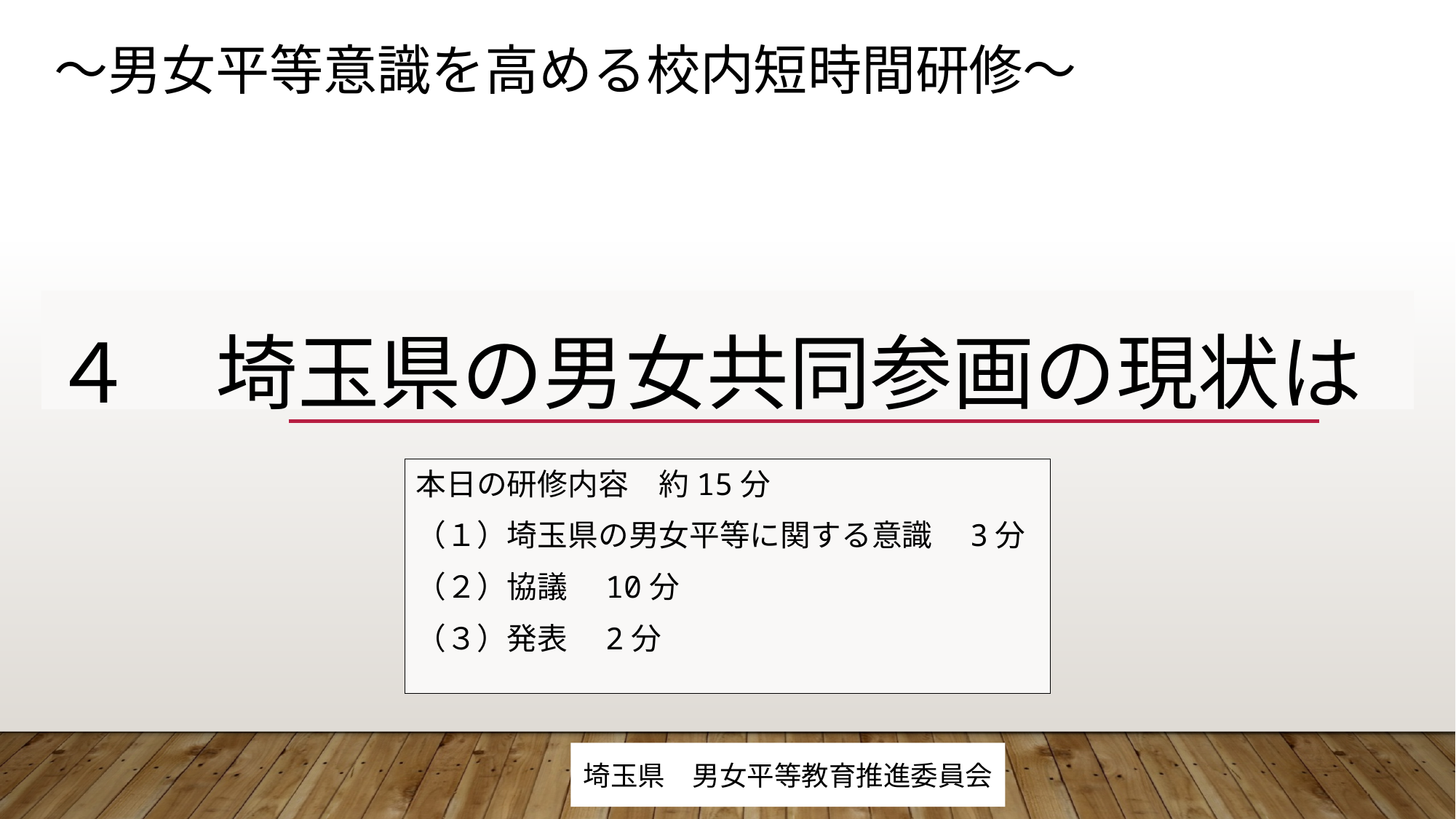

# ～男女平等意識を高める校内短時間研修～
４　埼玉県の男女共同参画の現状は
本日の研修内容　約15分
（１）埼玉県の男女平等に関する意識　3分
（２）協議　10分
（３）発表　2分

埼玉県　男女平等教育推進委員会